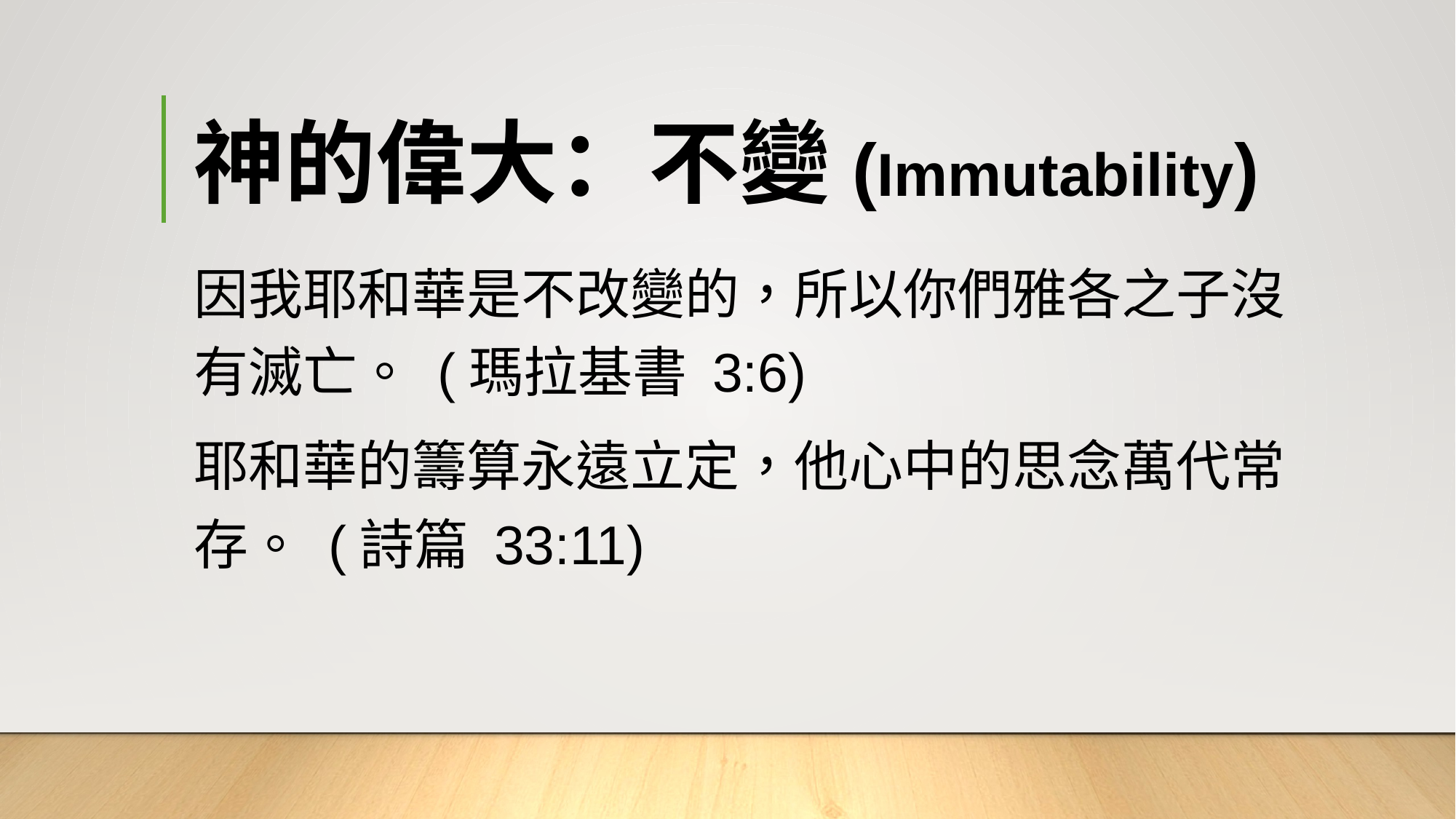

# 神的偉大：不變(Immutability)
因我耶和華是不改變的，所以你們雅各之子沒有滅亡。 (瑪拉基書 3:6)
耶和華的籌算永遠立定，他心中的思念萬代常存。 (詩篇 33:11)